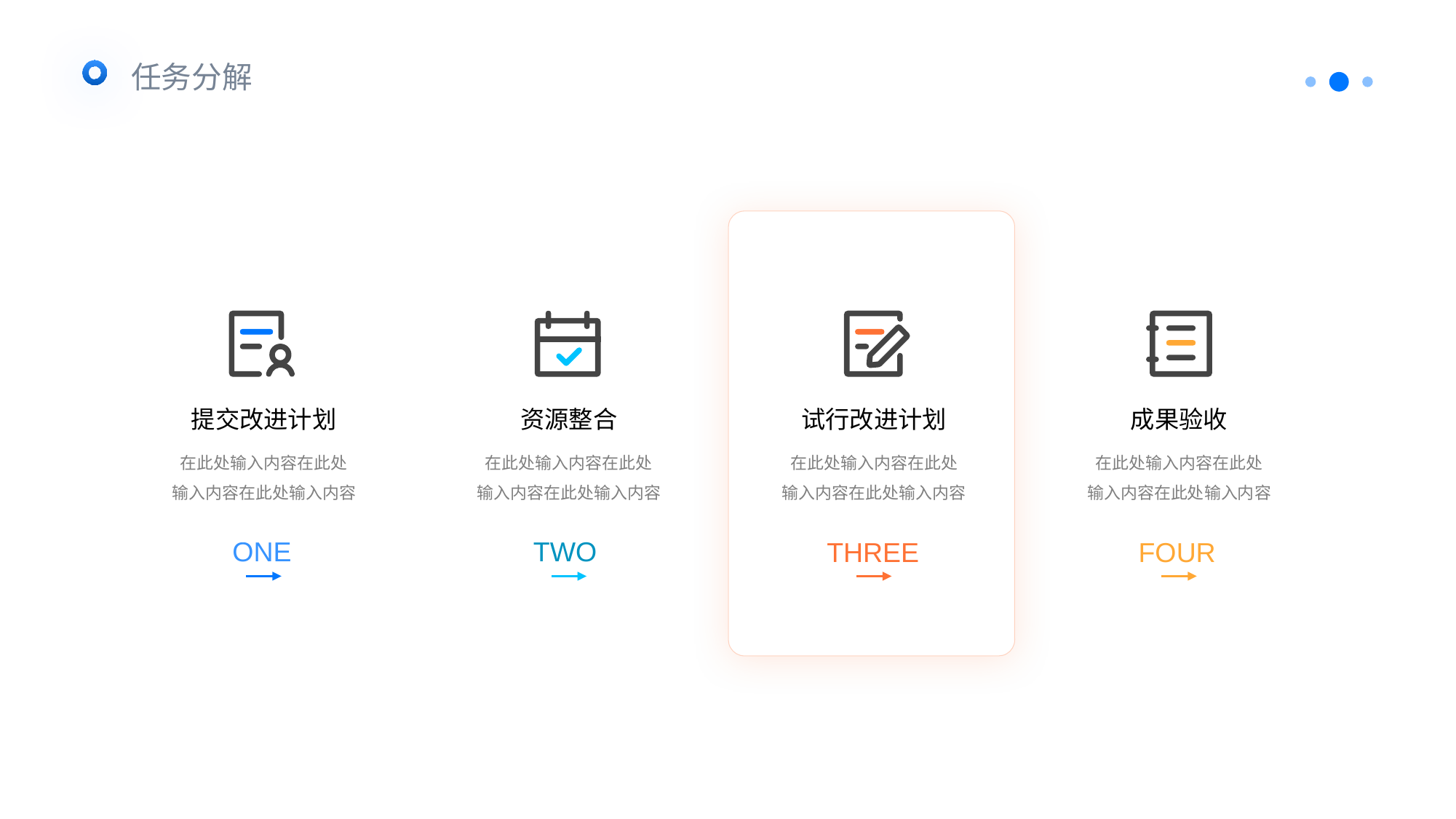

任务分解

提交改进计划
在此处输入内容在此处
输入内容在此处输入内容
ONE

资源整合
在此处输入内容在此处
输入内容在此处输入内容
TWO

试行改进计划
在此处输入内容在此处
输入内容在此处输入内容
THREE

成果验收
在此处输入内容在此处
输入内容在此处输入内容
FOUR